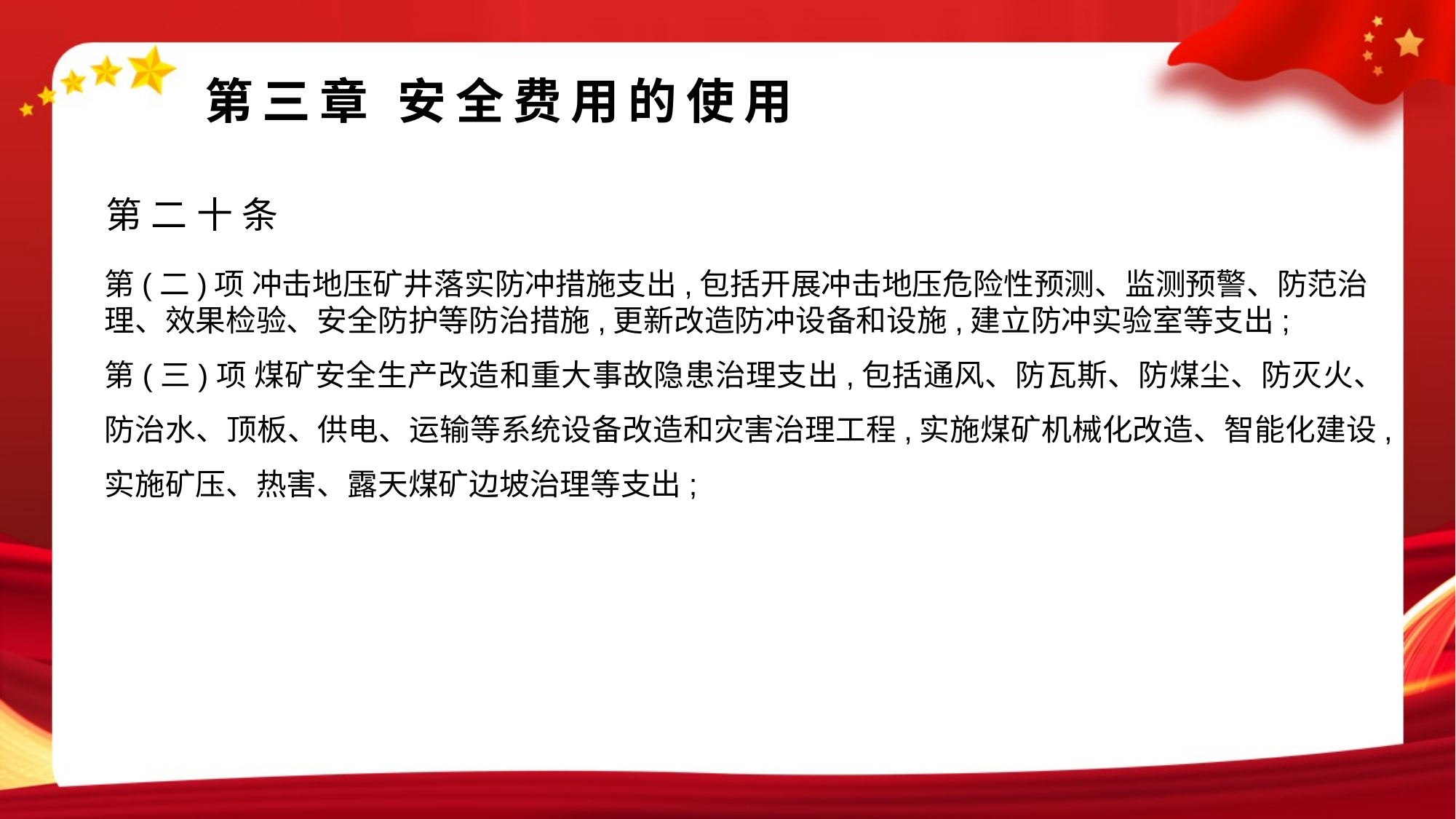

#
第三章 安全费用的使用
第二十条
第(二)项 冲击地压矿井落实防冲措施支出,包括开展冲击地压危险性预测、监测预警、防范治理、效果检验、安全防护等防治措施,更新改造防冲设备和设施,建立防冲实验室等支出;
第(三)项 煤矿安全生产改造和重大事故隐患治理支出,包括通风、防瓦斯、防煤尘、防灭火、防治水、顶板、供电、运输等系统设备改造和灾害治理工程,实施煤矿机械化改造、智能化建设,实施矿压、热害、露天煤矿边坡治理等支出;